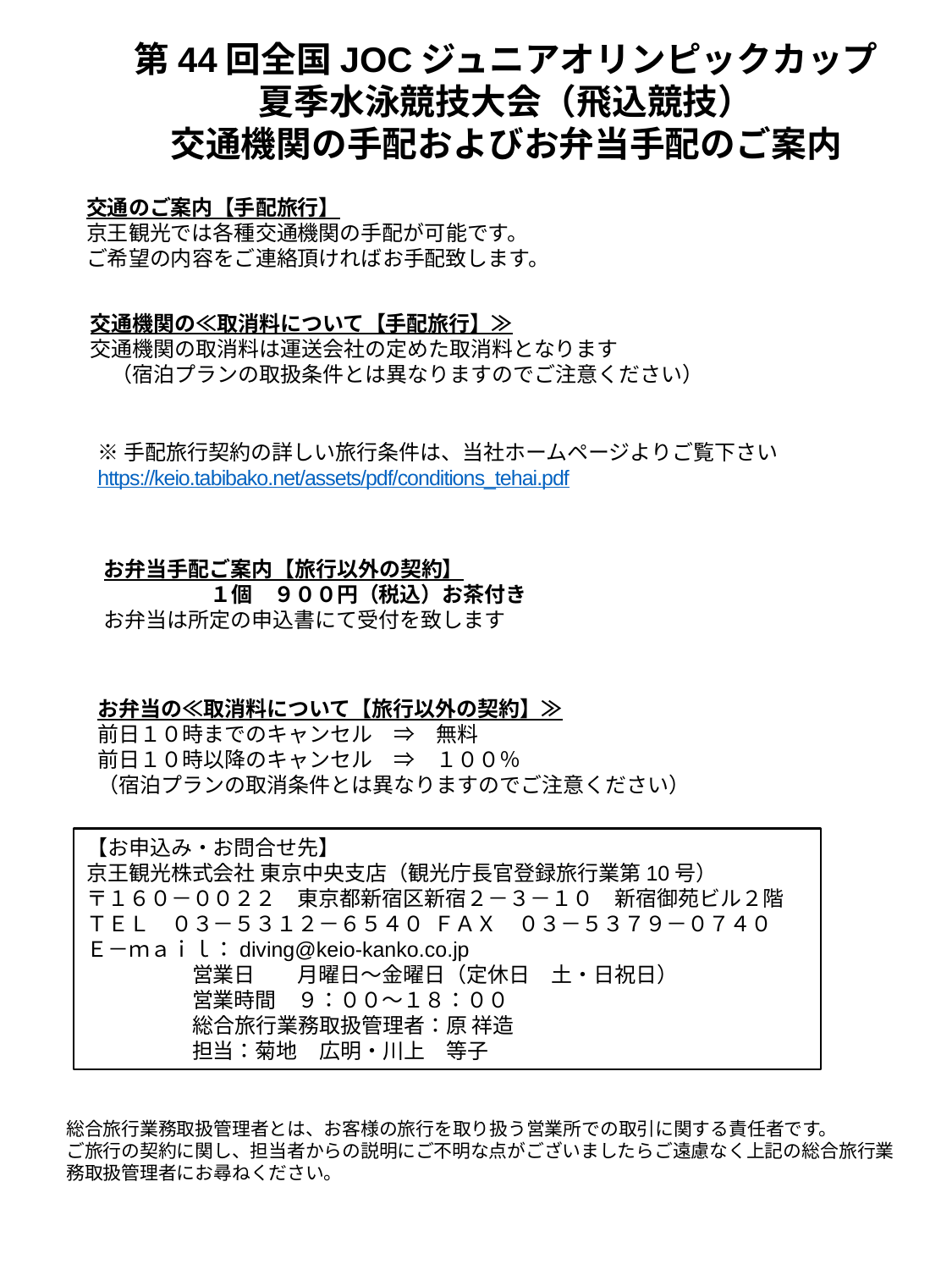

第44回全国JOCジュニアオリンピックカップ
夏季水泳競技大会（飛込競技）
交通機関の手配およびお弁当手配のご案内
交通のご案内【手配旅行】
京王観光では各種交通機関の手配が可能です。
ご希望の内容をご連絡頂ければお手配致します。
交通機関の≪取消料について【手配旅行】≫
交通機関の取消料は運送会社の定めた取消料となります
　（宿泊プランの取扱条件とは異なりますのでご注意ください）
※手配旅行契約の詳しい旅行条件は、当社ホームページよりご覧下さい
https://keio.tabibako.net/assets/pdf/conditions_tehai.pdf
お弁当手配ご案内【旅行以外の契約】
　　　　　１個　９００円（税込）お茶付き
お弁当は所定の申込書にて受付を致します
お弁当の≪取消料について【旅行以外の契約】≫
前日１０時までのキャンセル　⇒　無料
前日１０時以降のキャンセル　⇒　１００％
（宿泊プランの取消条件とは異なりますのでご注意ください）
【お申込み・お問合せ先】
京王観光株式会社 東京中央支店（観光庁長官登録旅行業第10号）
〒１６０－００２２　東京都新宿区新宿２－３－１０　新宿御苑ビル２階
ＴＥＬ　０３－５３１２－６５４０  ＦＡＸ　０３－５３７９－０７４０
Ｅ－ｍａｉｌ：diving@keio-kanko.co.jp
　　　　　営業日　　月曜日～金曜日（定休日　土・日祝日）
　　　　　営業時間　９：００～１８：００
　　　　　総合旅行業務取扱管理者：原 祥造
　　　　　担当：菊地　広明・川上　等子
総合旅行業務取扱管理者とは、お客様の旅行を取り扱う営業所での取引に関する責任者です。
ご旅行の契約に関し、担当者からの説明にご不明な点がございましたらご遠慮なく上記の総合旅行業
務取扱管理者にお尋ねください。